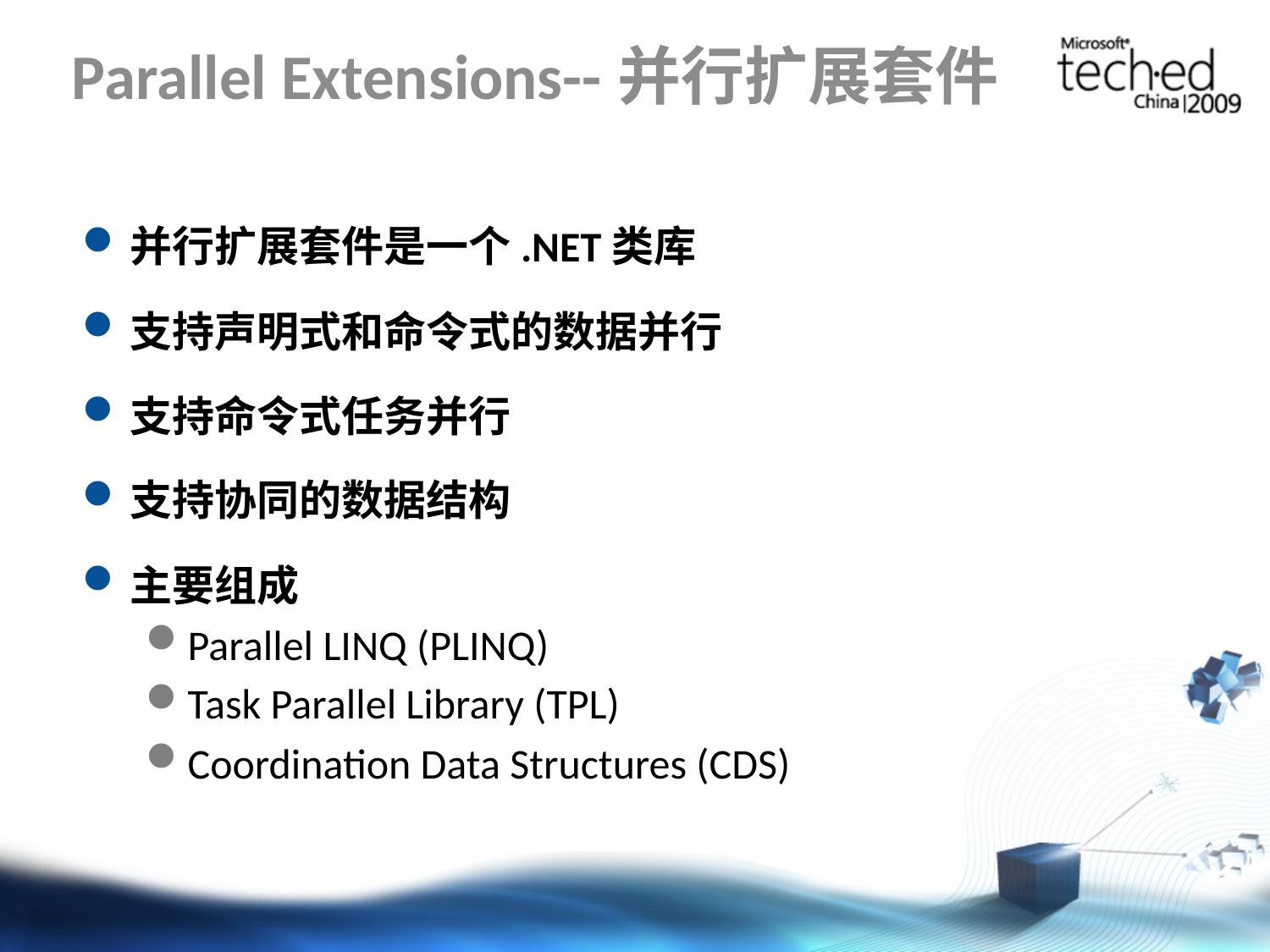

# Parallel Extensions--并行扩展套件
并行扩展套件是一个.NET类库
支持声明式和命令式的数据并行
支持命令式任务并行
支持协同的数据结构
主要组成
Parallel LINQ (PLINQ)
Task Parallel Library (TPL)
Coordination Data Structures (CDS)